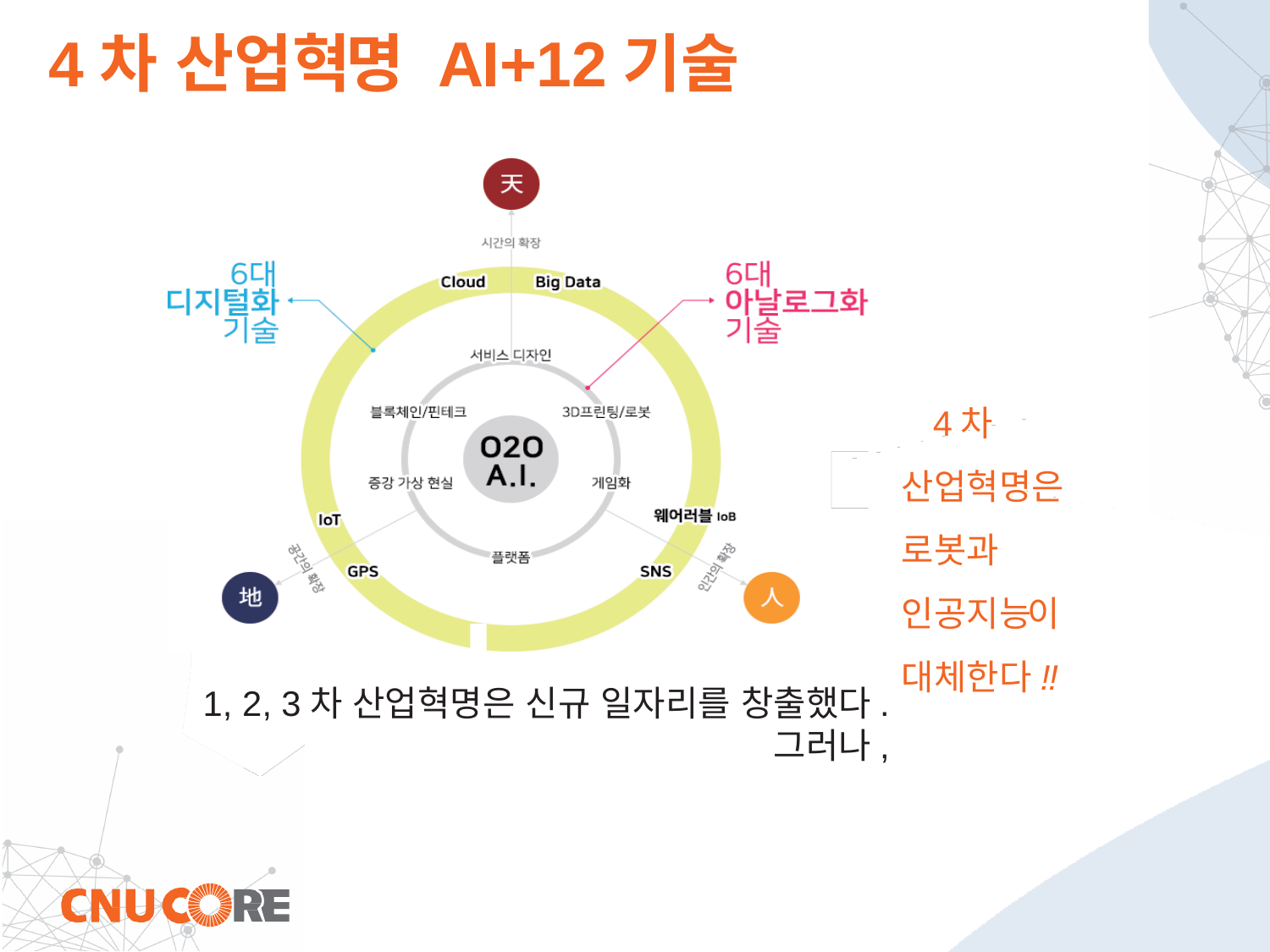

# 4차 산업혁명 AI+12기술

4차 산업혁명은 로봇과 인공지능이  대체한다!!

1, 2, 3차 산업혁명은 신규 일자리를 창출했다.
그러나,